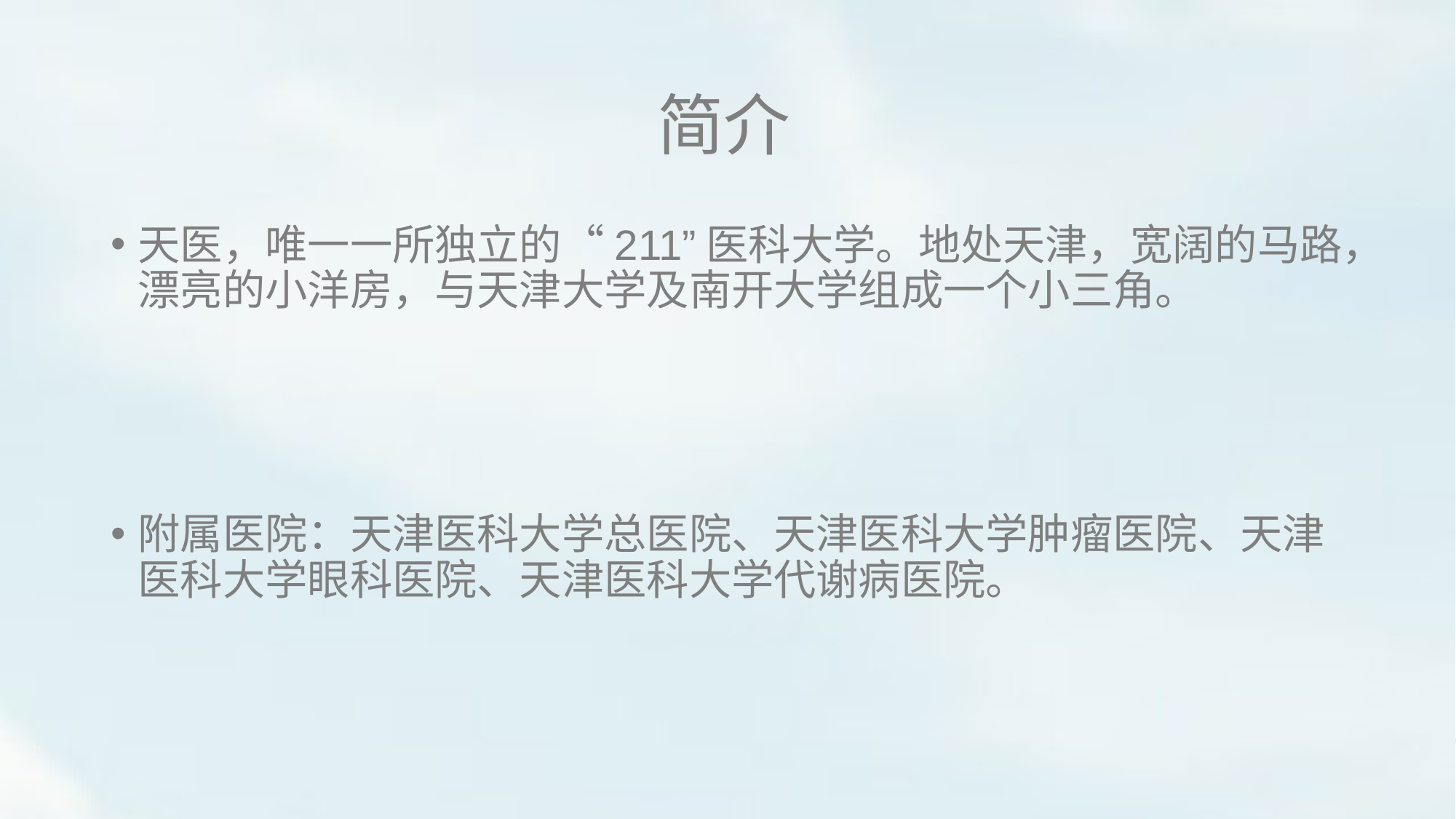

简介
天医，唯一一所独立的“211”医科大学。地处天津，宽阔的马路，漂亮的小洋房，与天津大学及南开大学组成一个小三角。

附属医院：天津医科大学总医院、天津医科大学肿瘤医院、天津医科大学眼科医院、天津医科大学代谢病医院。